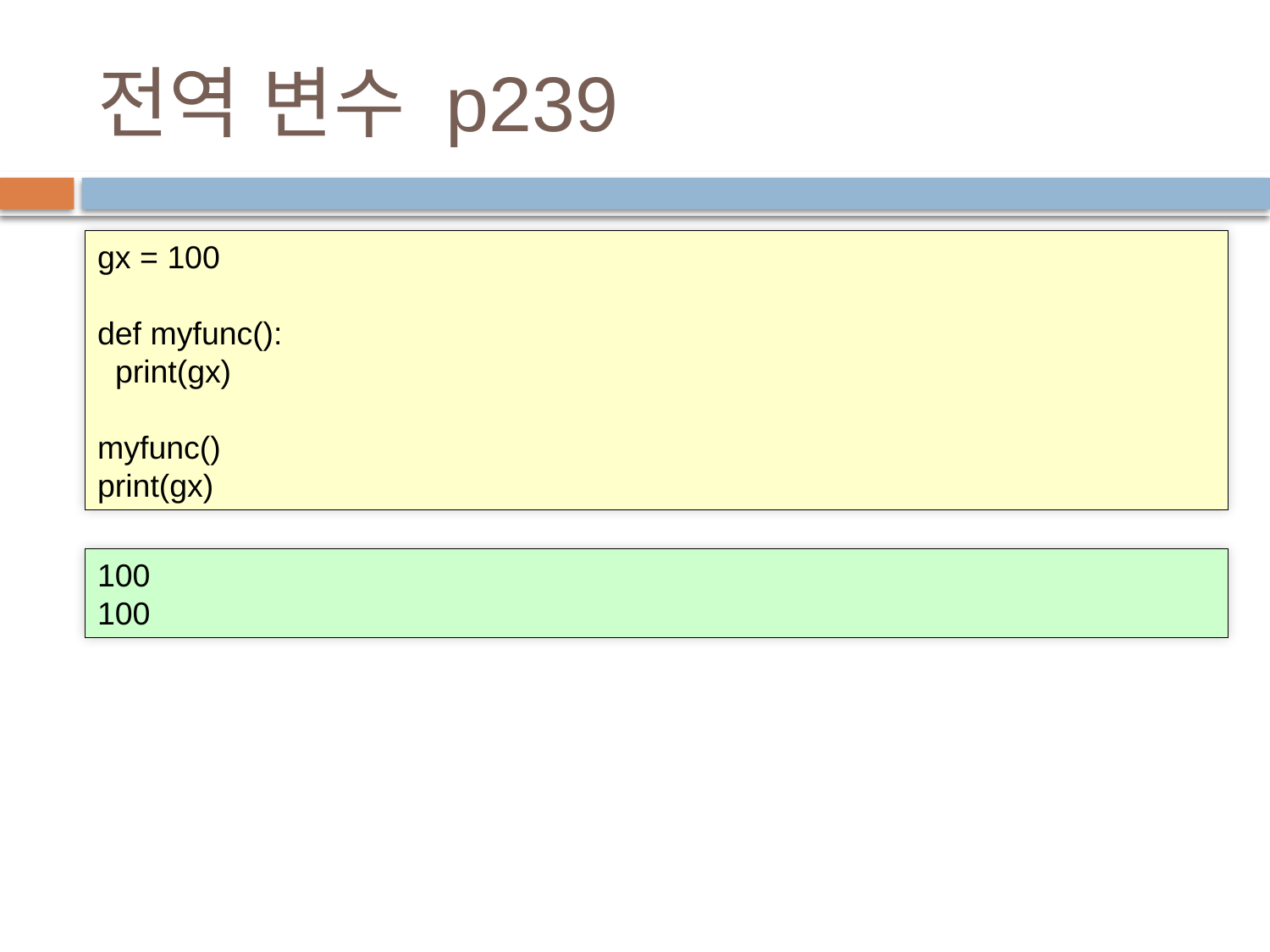

# 전역 변수 p239

gx = 100

def myfunc():
  print(gx)

myfunc()
print(gx)
100
100